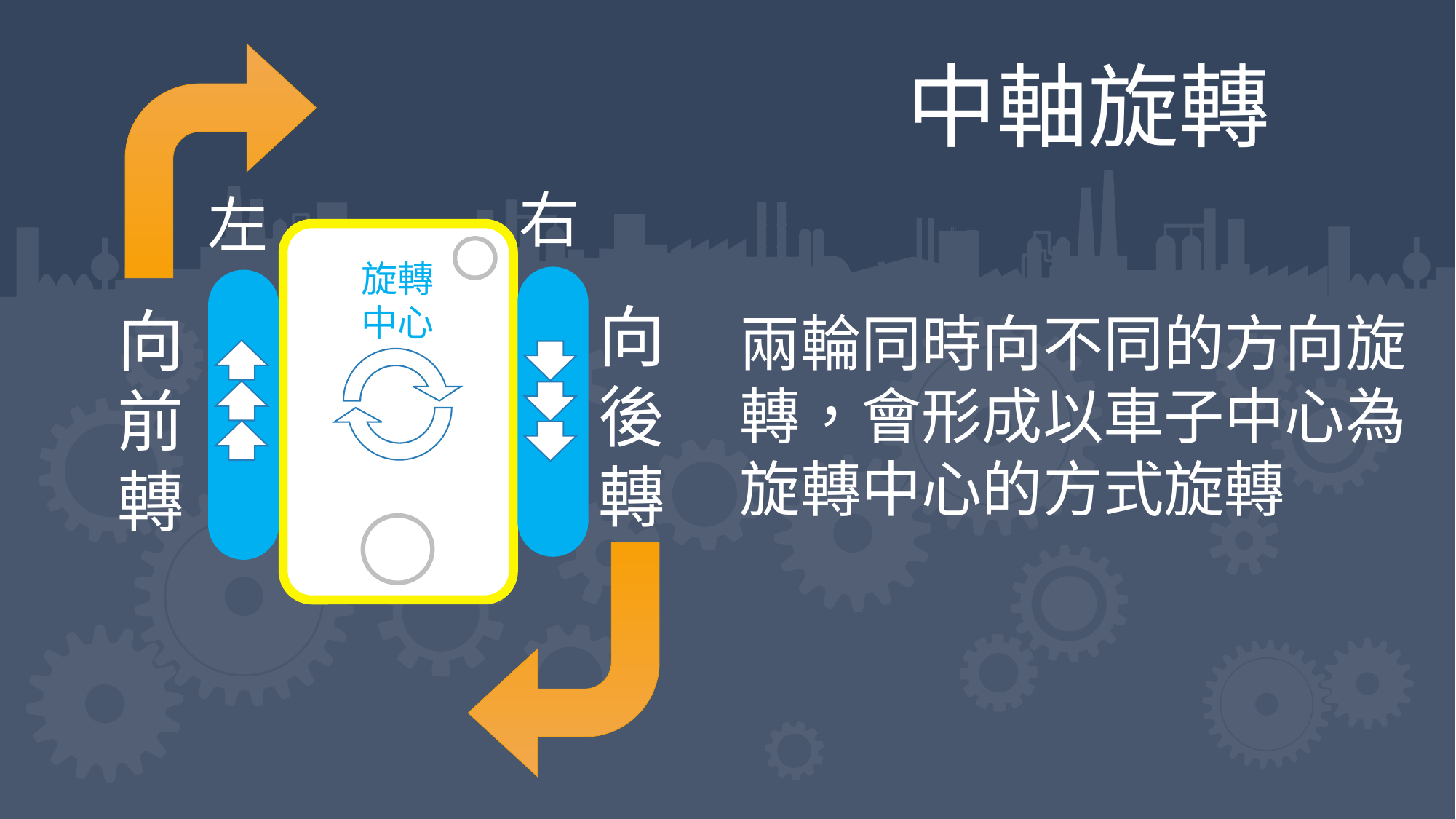

右
左

旋轉
中心
向前轉

向後轉

中軸旋轉
兩輪同時向不同的方向旋轉，會形成以車子中心為旋轉中心的方式旋轉